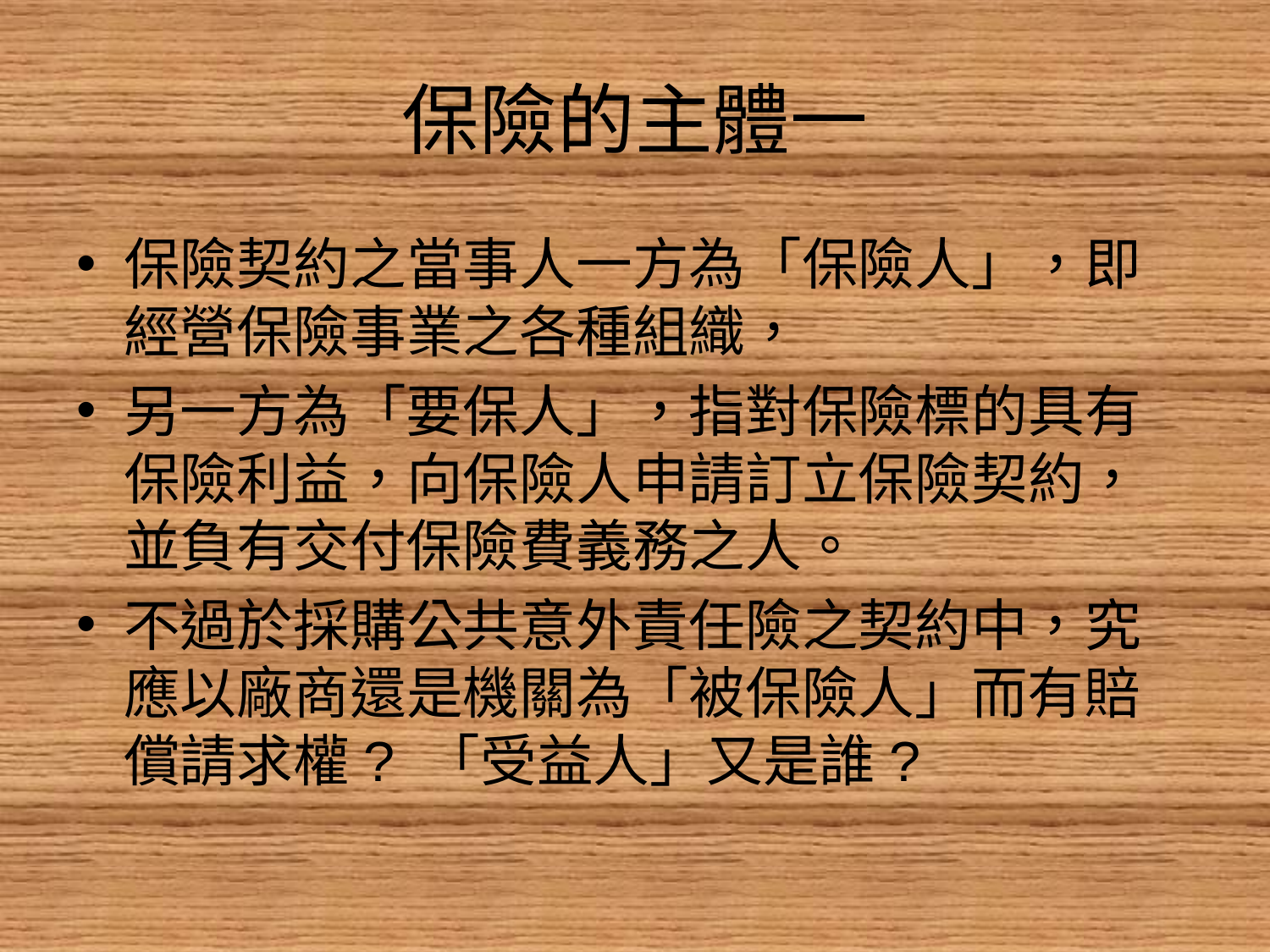

# 保險的主體一
保險契約之當事人一方為「保險人」，即經營保險事業之各種組織，
另一方為「要保人」，指對保險標的具有保險利益，向保險人申請訂立保險契約，並負有交付保險費義務之人。
不過於採購公共意外責任險之契約中，究應以廠商還是機關為「被保險人」而有賠償請求權? 「受益人」又是誰?